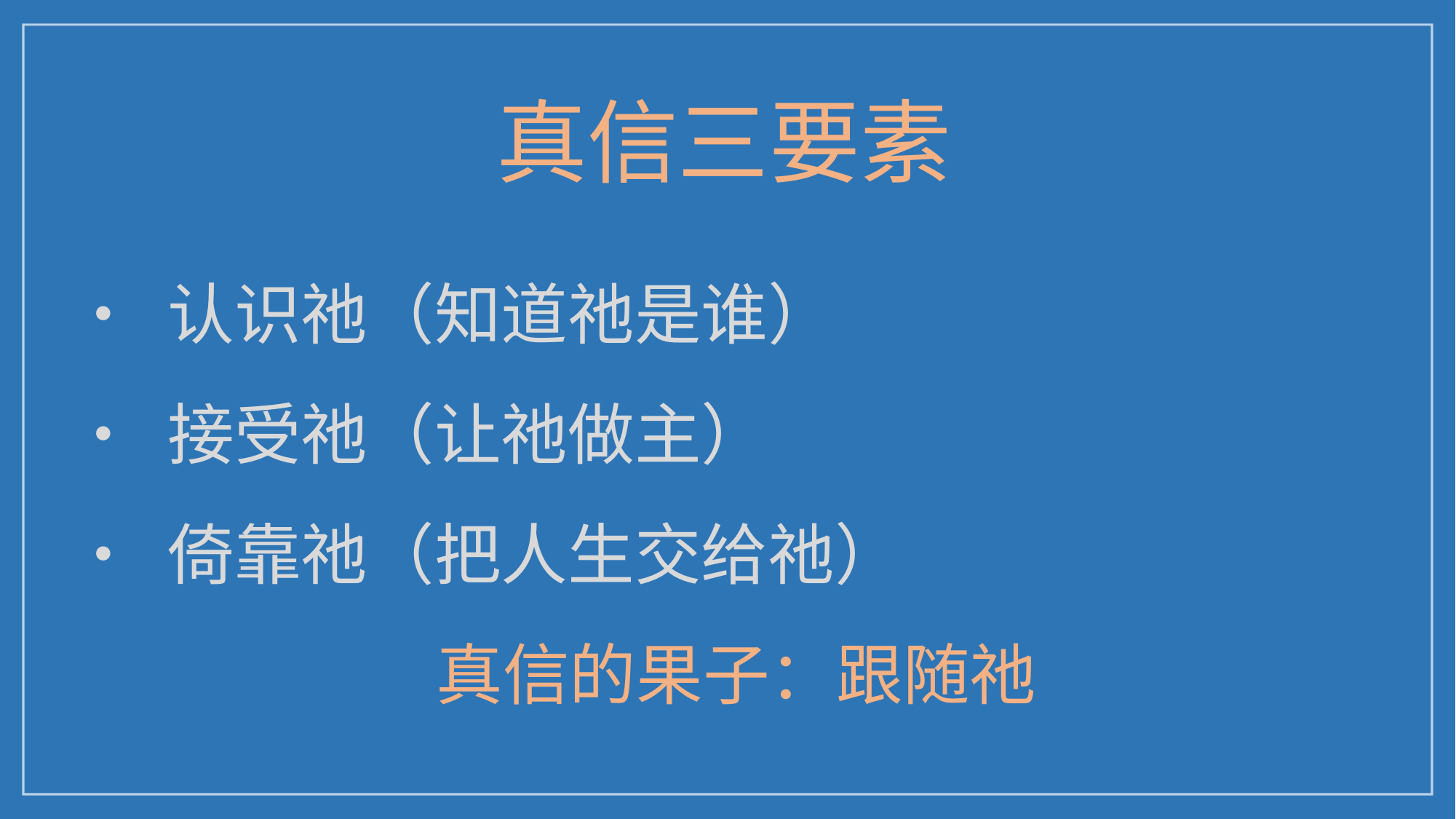

真信三要素
• 认识祂（知道祂是谁）
• 接受祂（让祂做主）
• 倚靠祂（把人生交给祂）
真信的果子：跟随祂